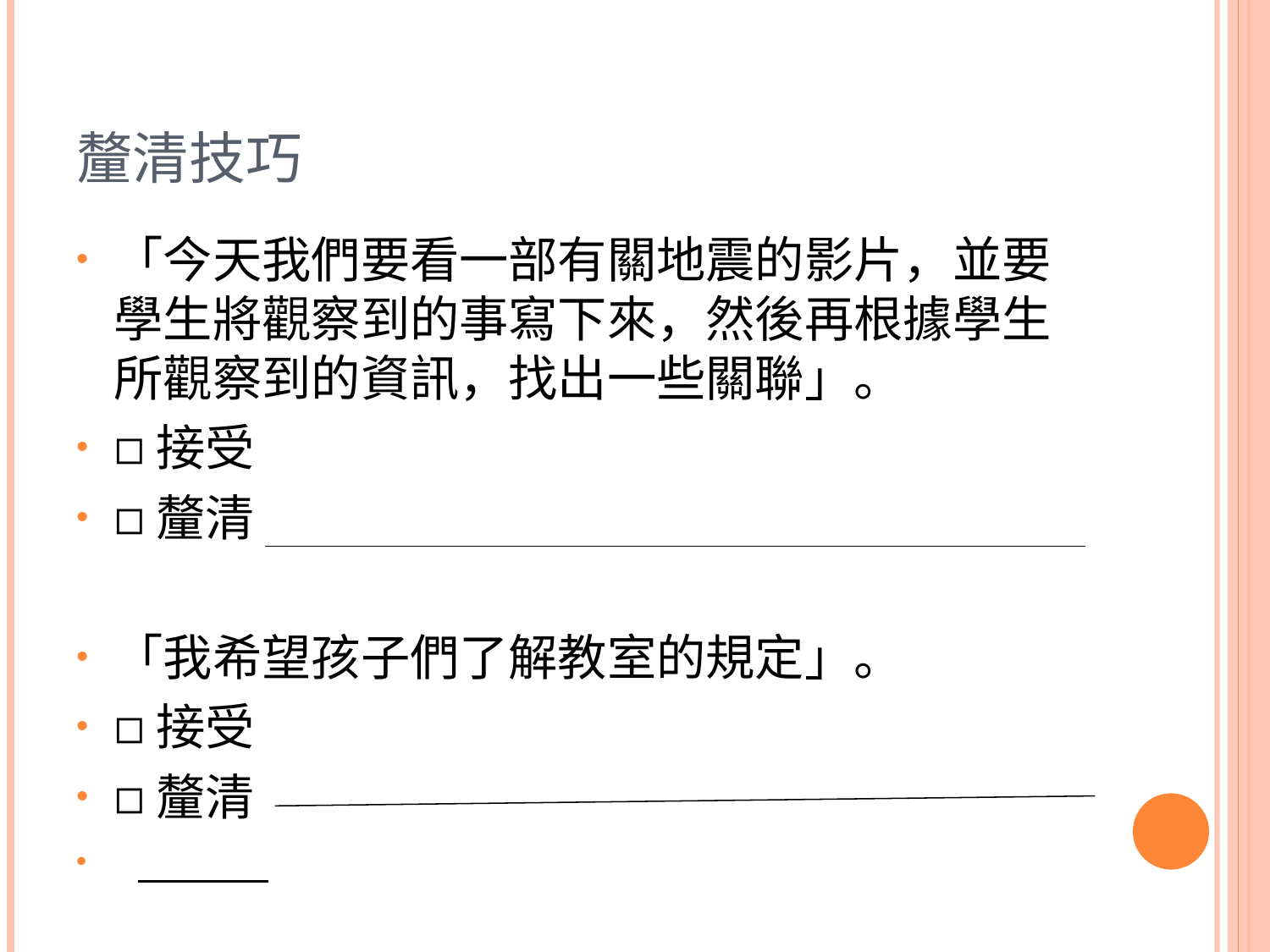

# 釐清技巧
「今天我們要看一部有關地震的影片，並要學生將觀察到的事寫下來，然後再根據學生所觀察到的資訊，找出一些關聯」。
◻接受
◻釐清

「我希望孩子們了解教室的規定」。
◻接受
◻釐清